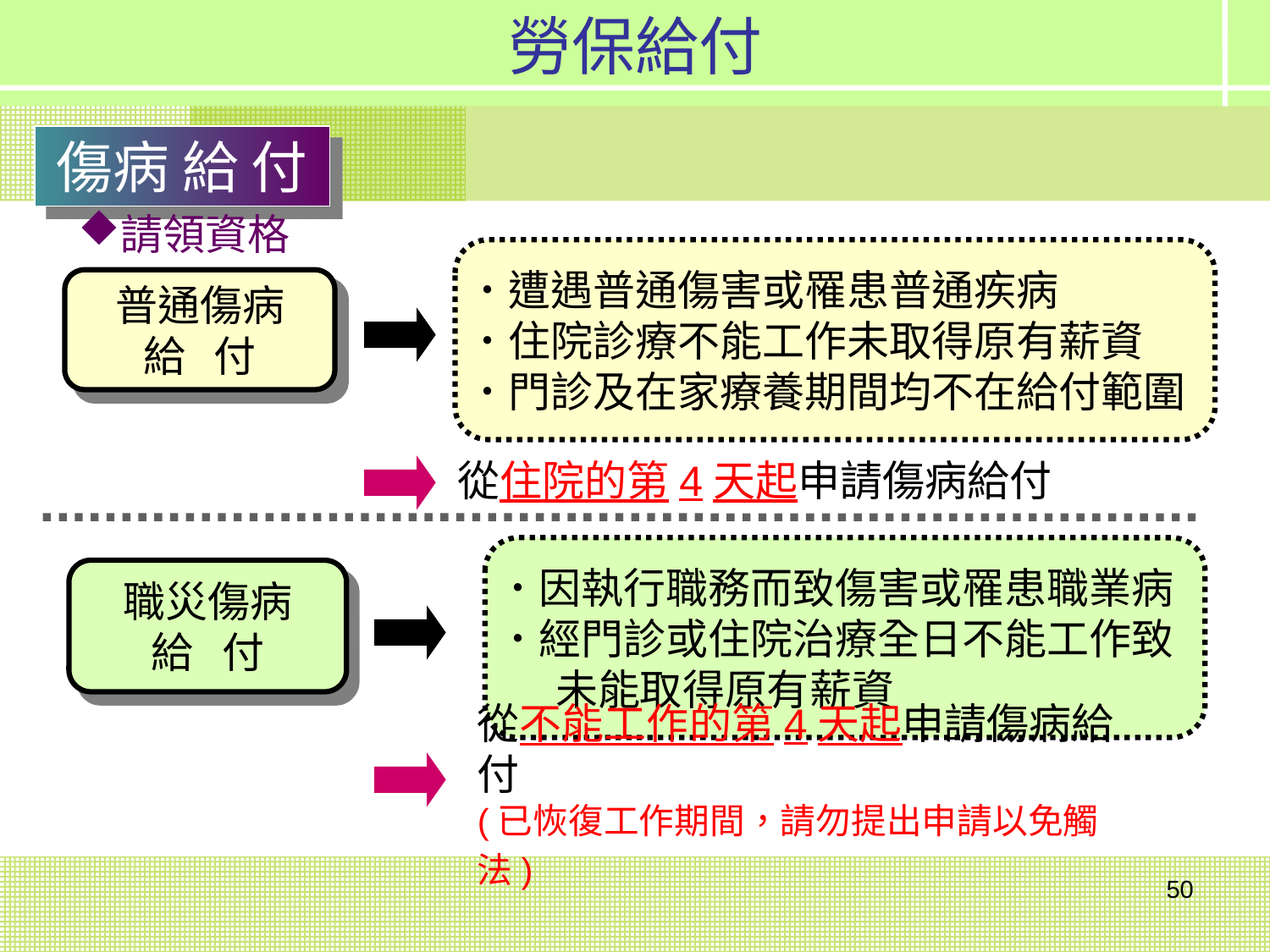

勞保給付

傷病 給 付
請領資格
˙遭遇普通傷害或罹患普通疾病
˙住院診療不能工作未取得原有薪資
˙門診及在家療養期間均不在給付範圍
普通傷病
給   付

從住院的第4天起申請傷病給付

˙因執行職務而致傷害或罹患職業病
˙經門診或住院治療全日不能工作致
    未能取得原有薪資
職災傷病
給   付

從不能工作的第4天起申請傷病給付
(已恢復工作期間，請勿提出申請以免觸法)

50